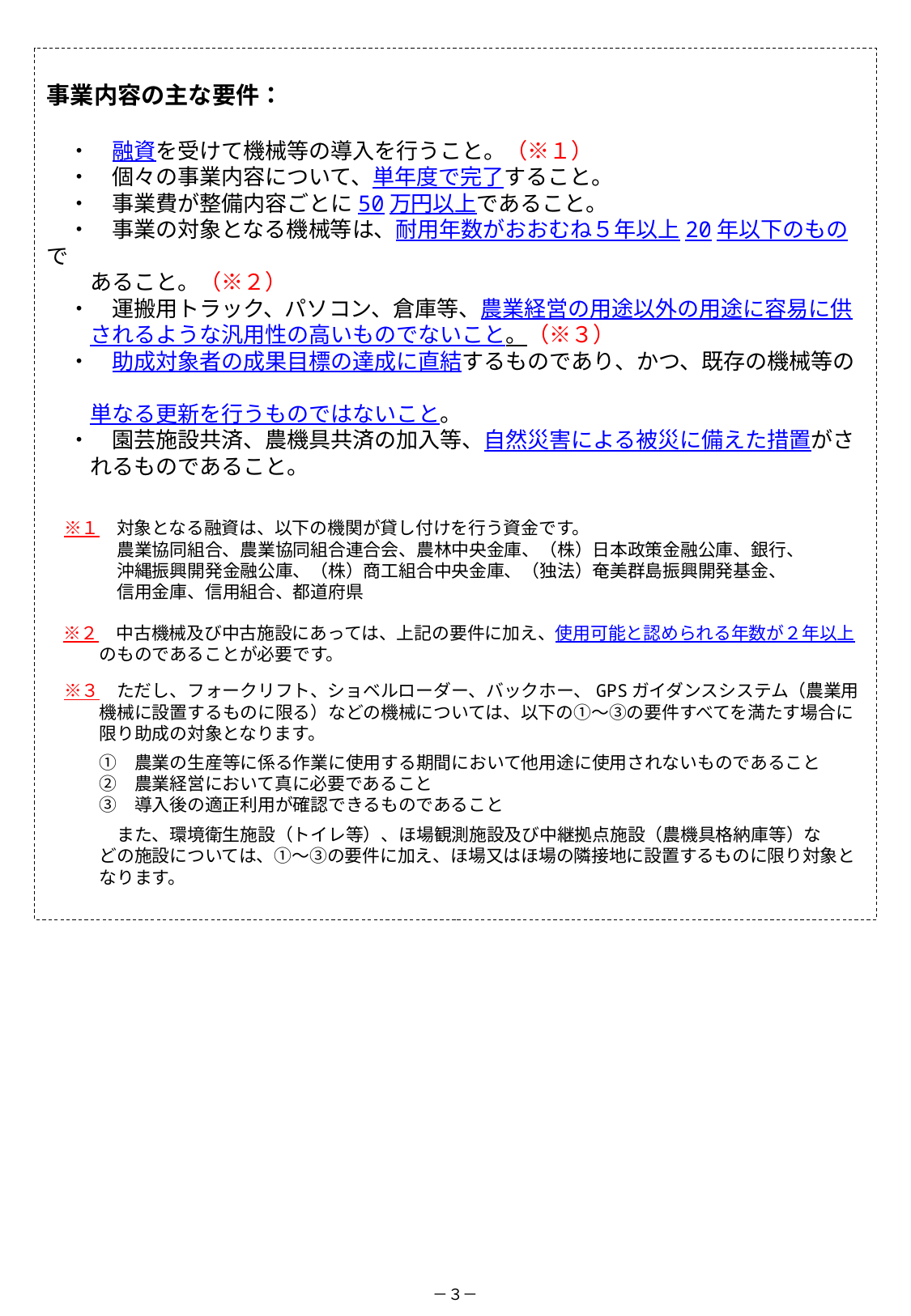

事業内容の主な要件：

　・　融資を受けて機械等の導入を行うこと。（※１）
　・　個々の事業内容について、単年度で完了すること。
　・　事業費が整備内容ごとに50万円以上であること。
　・　事業の対象となる機械等は、耐用年数がおおむね５年以上20年以下のもので
　　あること。（※２）
　・　運搬用トラック、パソコン、倉庫等、農業経営の用途以外の用途に容易に供
　　されるような汎用性の高いものでないこと。（※３）
　・　助成対象者の成果目標の達成に直結するものであり、かつ、既存の機械等の
　　単なる更新を行うものではないこと。
　・　園芸施設共済、農機具共済の加入等、自然災害による被災に備えた措置がさ
　　れるものであること。

　※１　対象となる融資は、以下の機関が貸し付けを行う資金です。
　　　　農業協同組合、農業協同組合連合会、農林中央金庫、（株）日本政策金融公庫、銀行、
　　　　沖縄振興開発金融公庫、（株）商工組合中央金庫、（独法）奄美群島振興開発基金、
　　　　信用金庫、信用組合、都道府県

　※２　中古機械及び中古施設にあっては、上記の要件に加え、使用可能と認められる年数が２年以上
　　　のものであることが必要です。

　※３　ただし、フォークリフト、ショベルローダー、バックホー、GPSガイダンスシステム（農業用
　　　機械に設置するものに限る）などの機械については、以下の①～③の要件すべてを満たす場合に
　　　限り助成の対象となります。

　　　①　農業の生産等に係る作業に使用する期間において他用途に使用されないものであること
　　　②　農業経営において真に必要であること
　　　③　導入後の適正利用が確認できるものであること

　　　　また、環境衛生施設（トイレ等）、ほ場観測施設及び中継拠点施設（農機具格納庫等）な
　　　どの施設については、①～③の要件に加え、ほ場又はほ場の隣接地に設置するものに限り対象と
　　　なります。

－３－